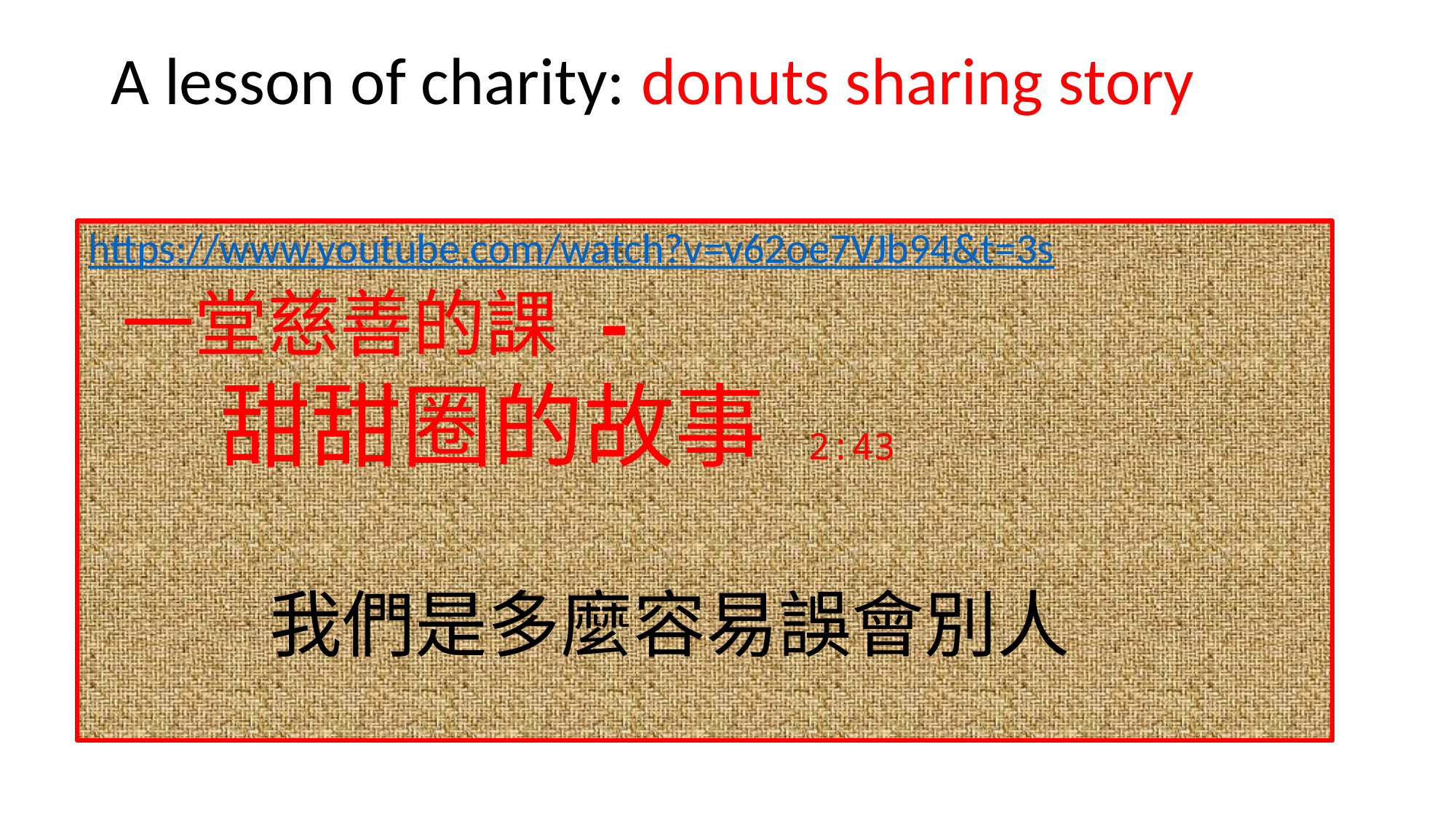

# A lesson of charity: donuts sharing story
https://www.youtube.com/watch?v=v62oe7VJb94&t=3s
 一堂慈善的課 -
       甜甜圈的故事 2:43

          我們是多麼容易誤會別人